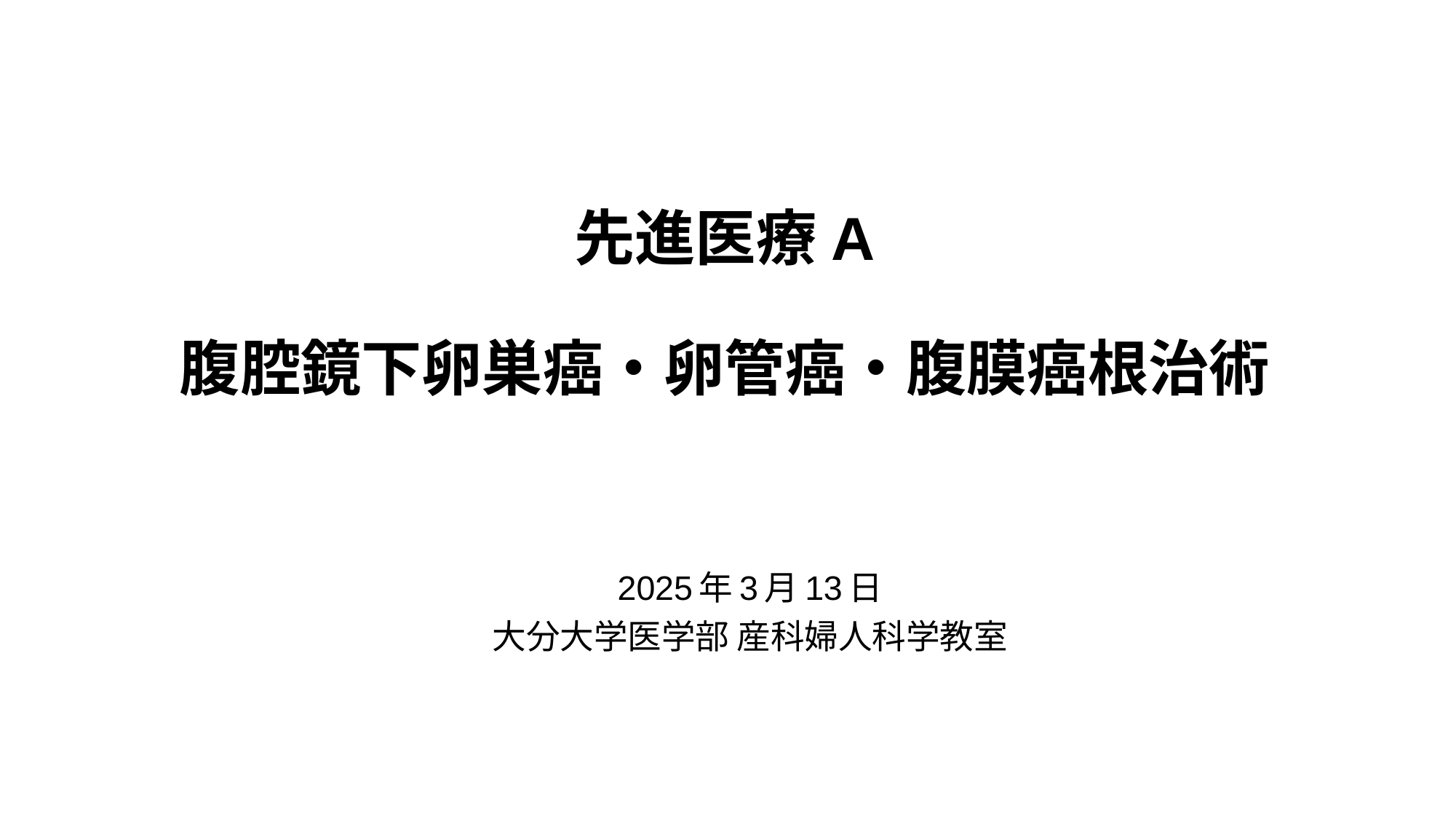

# 先進医療A 　 腹腔鏡下卵巣癌・卵管癌・腹膜癌根治術

2025年3月13日
大分大学医学部 産科婦人科学教室